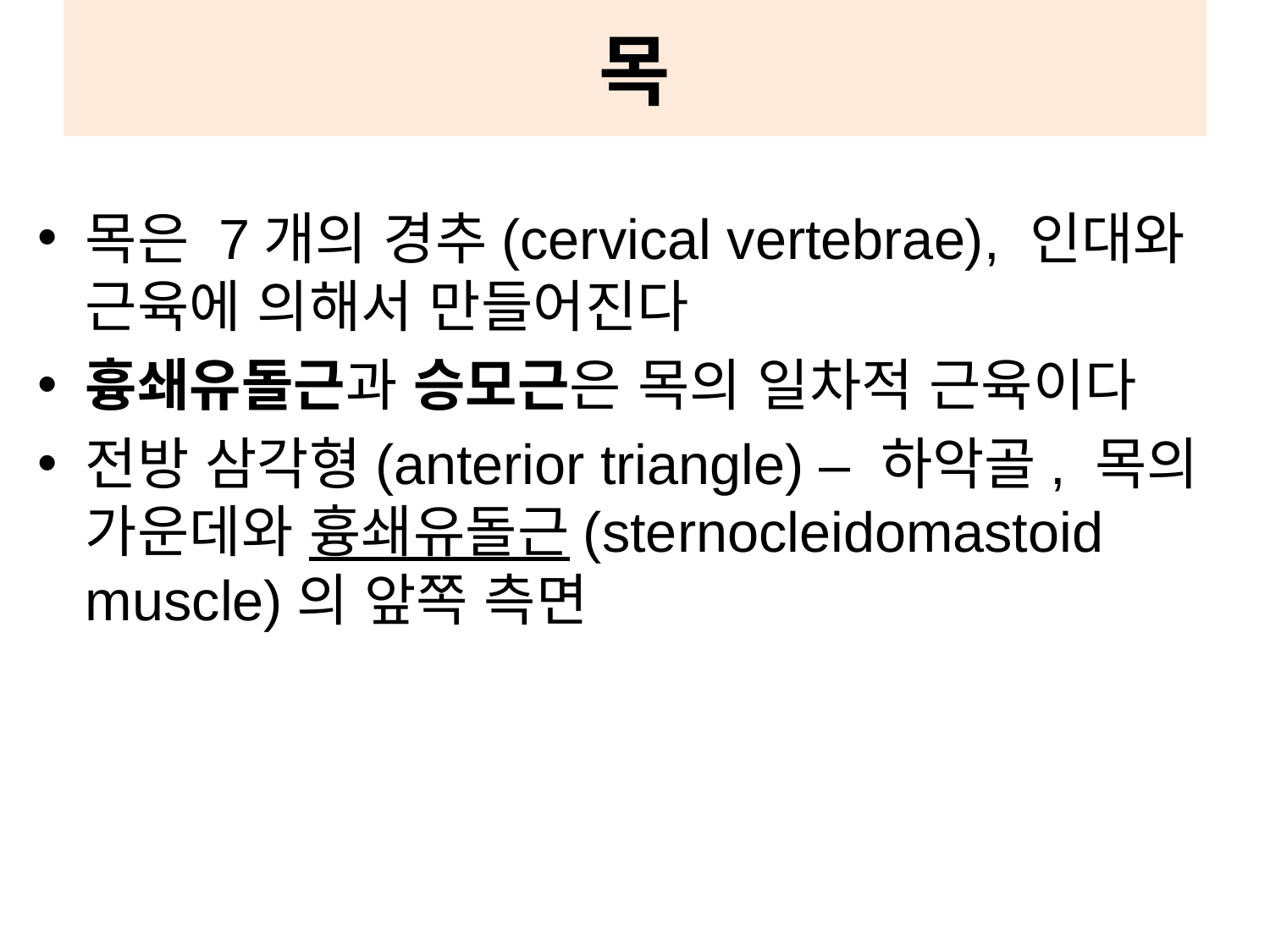

# 목
목은 7개의 경추(cervical vertebrae), 인대와 근육에 의해서 만들어진다
흉쇄유돌근과 승모근은 목의 일차적 근육이다
전방 삼각형(anterior triangle) – 하악골, 목의 가운데와 흉쇄유돌근(sternocleidomastoid muscle)의 앞쪽 측면